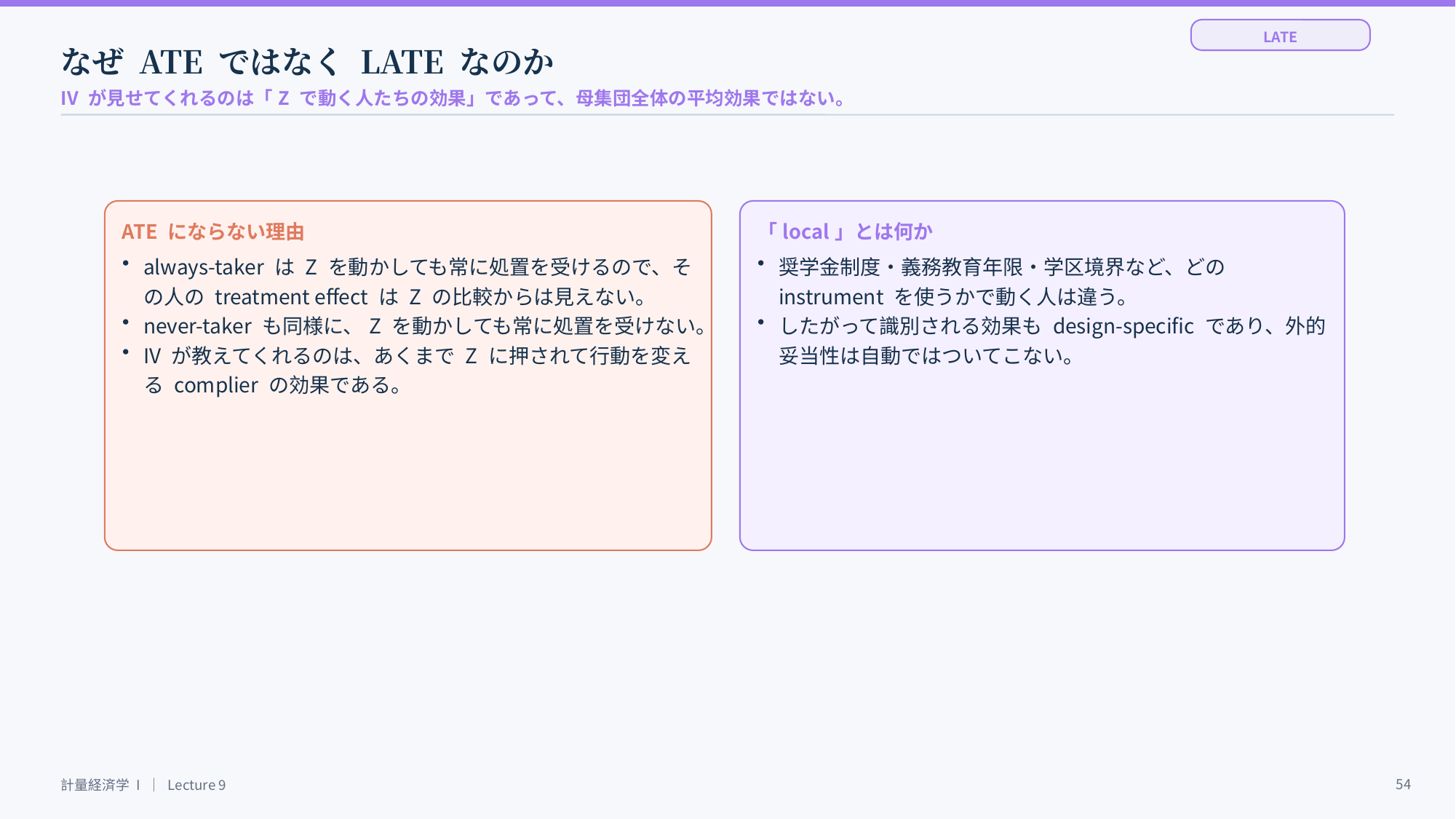

LATE
なぜ ATE ではなく LATE なのか
IV が見せてくれるのは「Z で動く人たちの効果」であって、母集団全体の平均効果ではない。

ATE にならない理由
「local」とは何か
always-taker は Z を動かしても常に処置を受けるので、その人の treatment effect は Z の比較からは見えない。
never-taker も同様に、Z を動かしても常に処置を受けない。
IV が教えてくれるのは、あくまで Z に押されて行動を変える complier の効果である。
奨学金制度・義務教育年限・学区境界など、どの instrument を使うかで動く人は違う。
したがって識別される効果も design-specific であり、外的妥当性は自動ではついてこない。
54
計量経済学 I ｜ Lecture 9